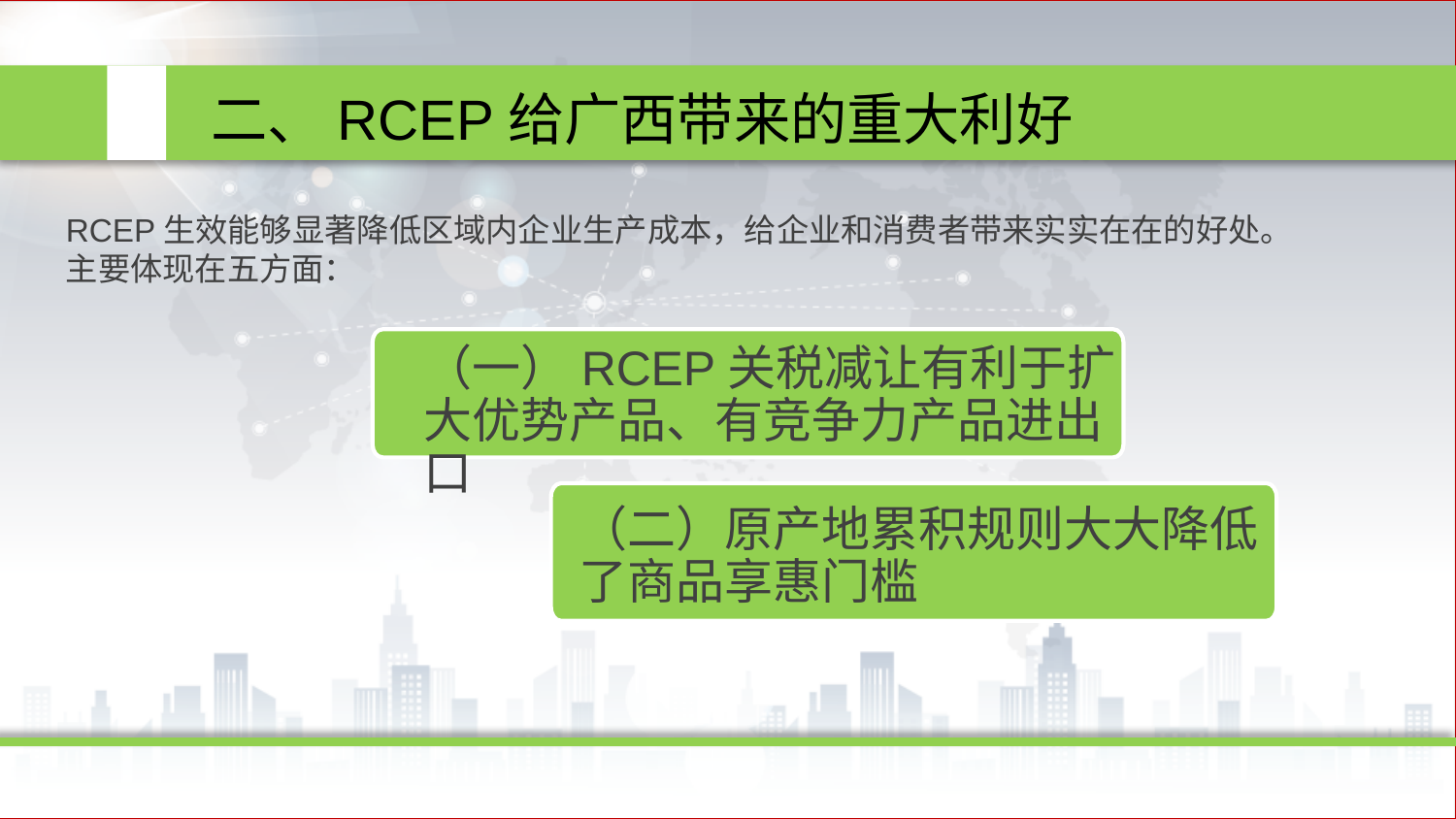

二、RCEP给广西带来的重大利好
RCEP生效能够显著降低区域内企业生产成本，给企业和消费者带来实实在在的好处。主要体现在五方面：

（一）RCEP关税减让有利于扩大优势产品、有竞争力产品进出口

（二）原产地累积规则大大降低了商品享惠门槛